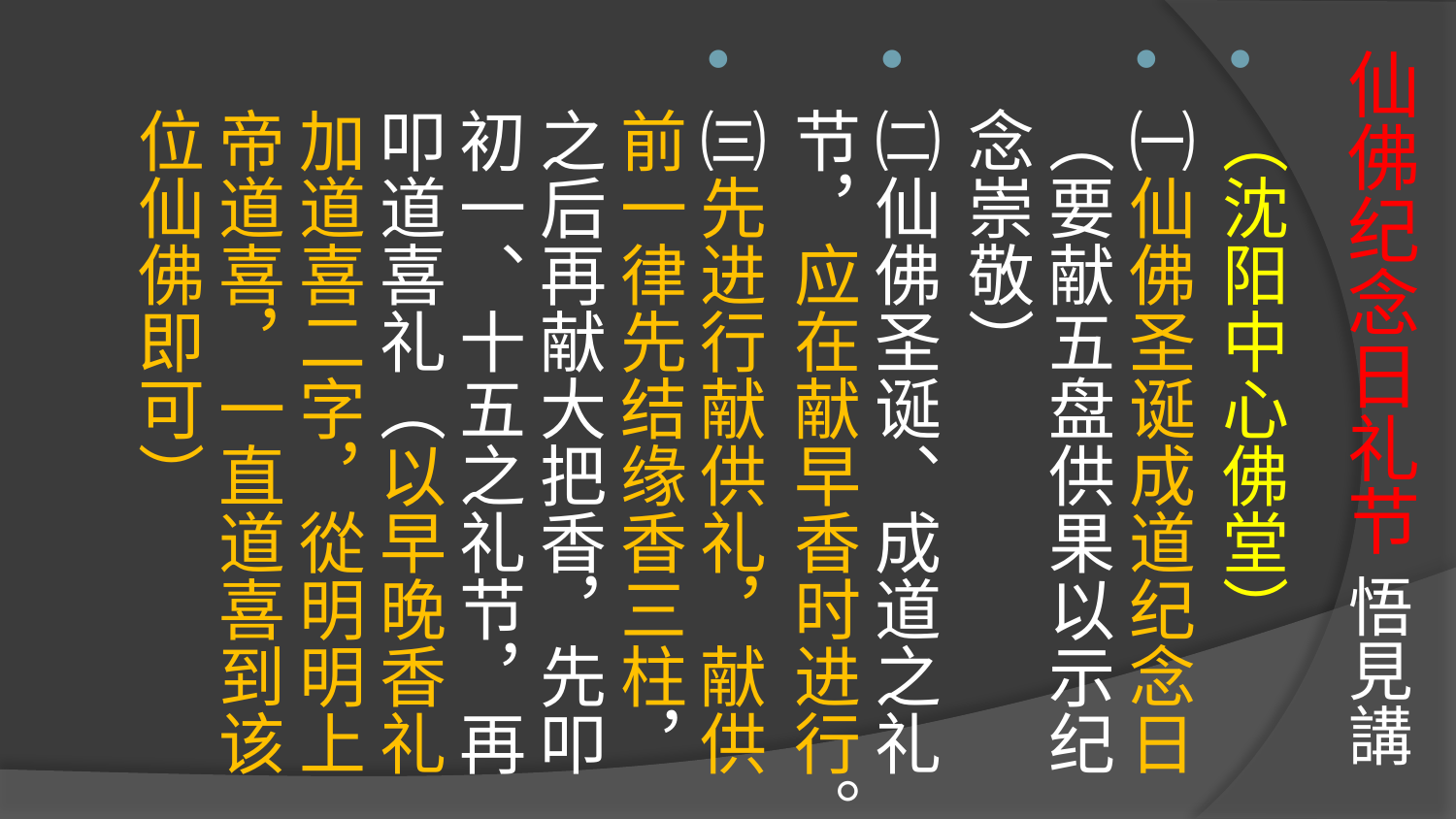

# 仙佛纪念日礼节 悟見講
（沈阳中心佛堂）
㈠仙佛圣诞成道纪念日（要献五盘供果以示纪念崇敬）
㈡仙佛圣诞、成道之礼节，应在献早香时进行。
㈢先进行献供礼，献供前一律先结缘香三柱，之后再献大把香，先叩初一、十五之礼节，再叩道喜礼（以早晚香礼加道喜二字，從明明上帝道喜，一直道喜到该位仙佛即可）